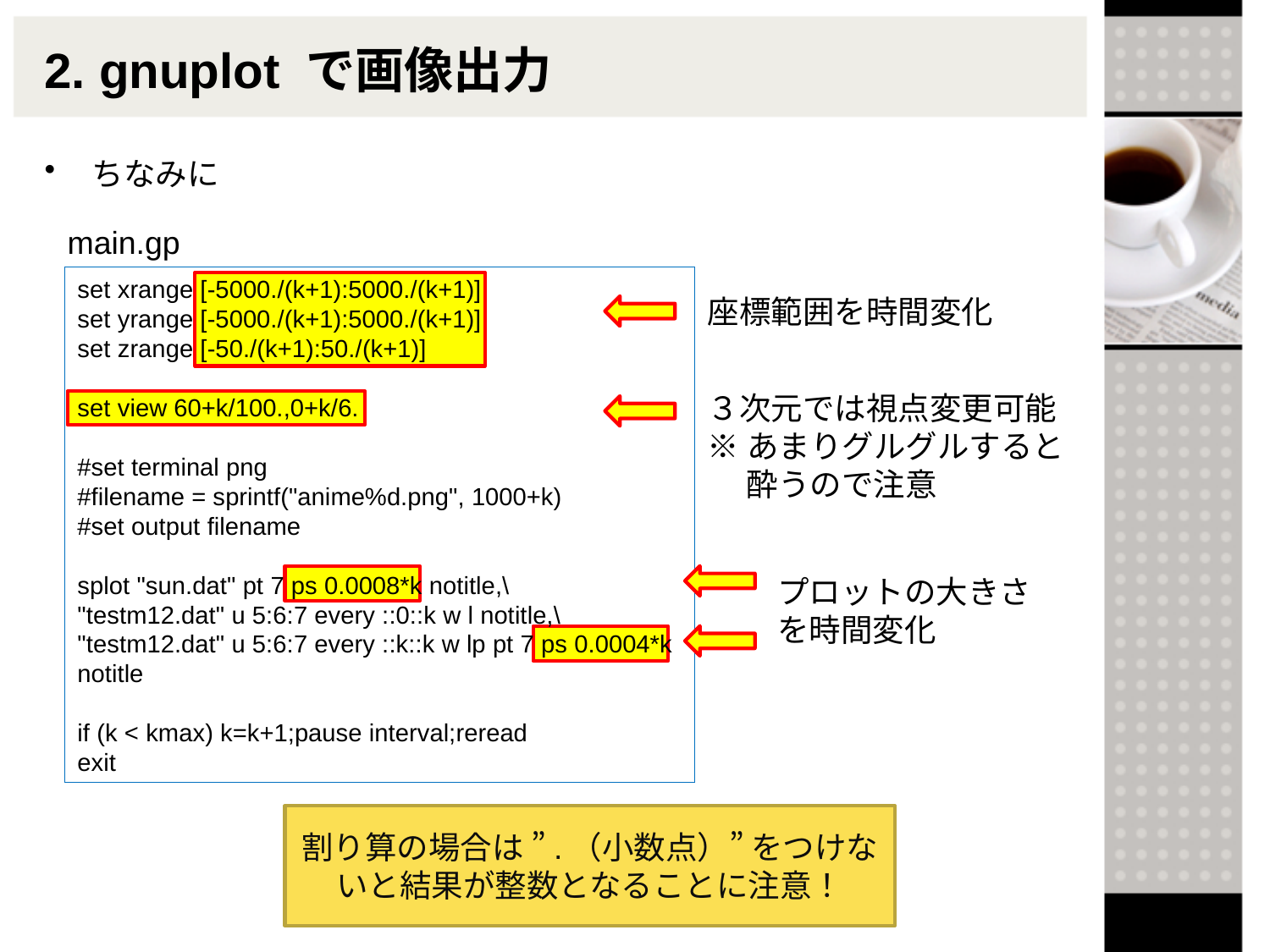

# 2. gnuplot で画像出力
ちなみに
main.gp
set xrange [-5000./(k+1):5000./(k+1)]
set yrange [-5000./(k+1):5000./(k+1)]
set zrange [-50./(k+1):50./(k+1)]

set view 60+k/100.,0+k/6.

#set terminal png
#filename = sprintf("anime%d.png", 1000+k)
#set output filename

splot "sun.dat" pt 7 ps 0.0008*k notitle,\
"testm12.dat" u 5:6:7 every ::0::k w l notitle,\
"testm12.dat" u 5:6:7 every ::k::k w lp pt 7 ps 0.0004*k notitle

if (k < kmax) k=k+1;pause interval;reread
exit

座標範囲を時間変化

３次元では視点変更可能
※あまりグルグルすると
　 酔うので注意

プロットの大きさを時間変化

割り算の場合は ”.（小数点）” をつけないと結果が整数となることに注意！